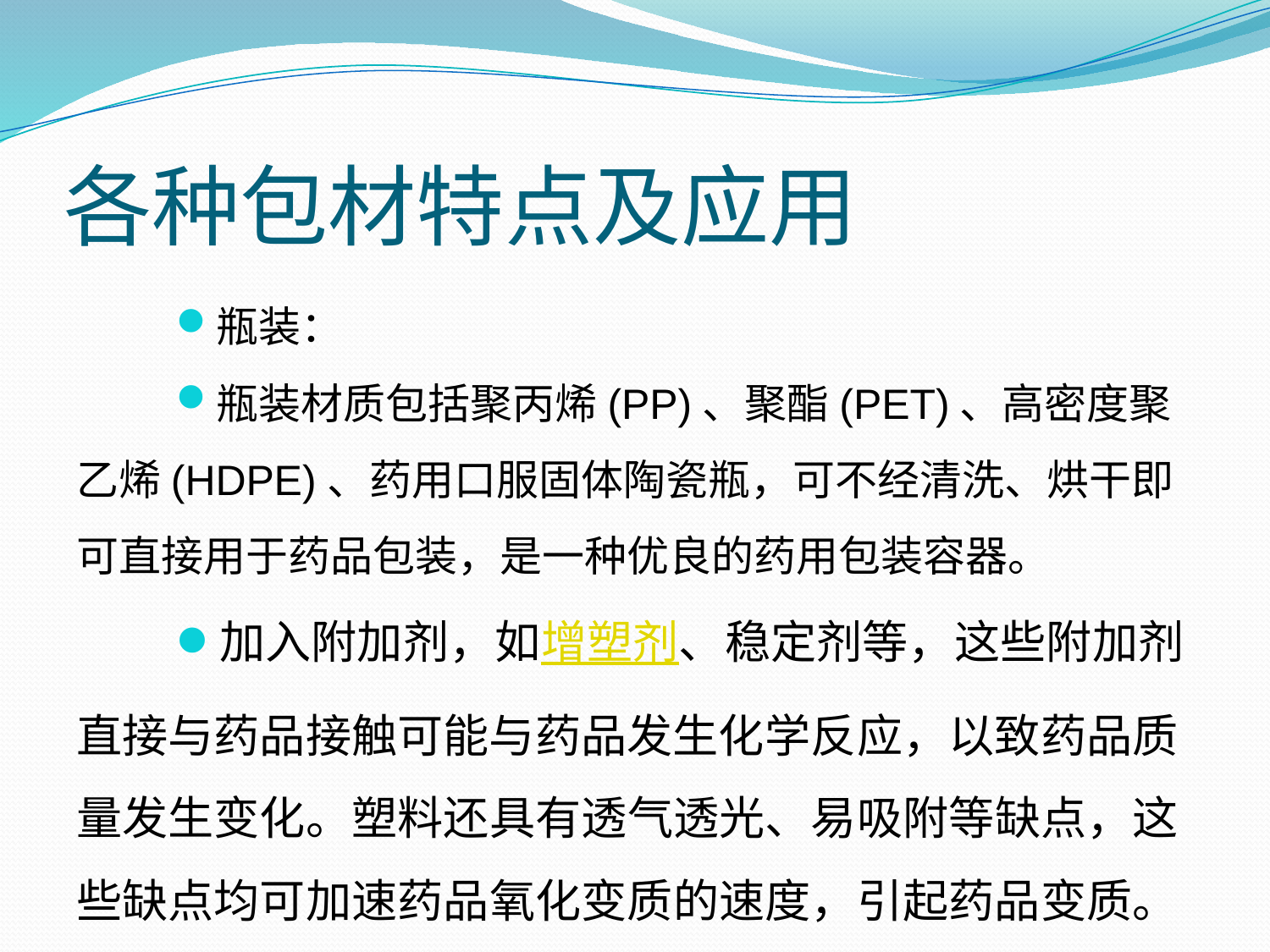

各种包材特点及应用
瓶装：
瓶装材质包括聚丙烯(PP)、聚酯(PET)、高密度聚乙烯(HDPE)、药用口服固体陶瓷瓶，可不经清洗、烘干即可直接用于药品包装，是一种优良的药用包装容器。
加入附加剂，如增塑剂、稳定剂等，这些附加剂直接与药品接触可能与药品发生化学反应，以致药品质量发生变化。塑料还具有透气透光、易吸附等缺点，这些缺点均可加速药品氧化变质的速度，引起药品变质。